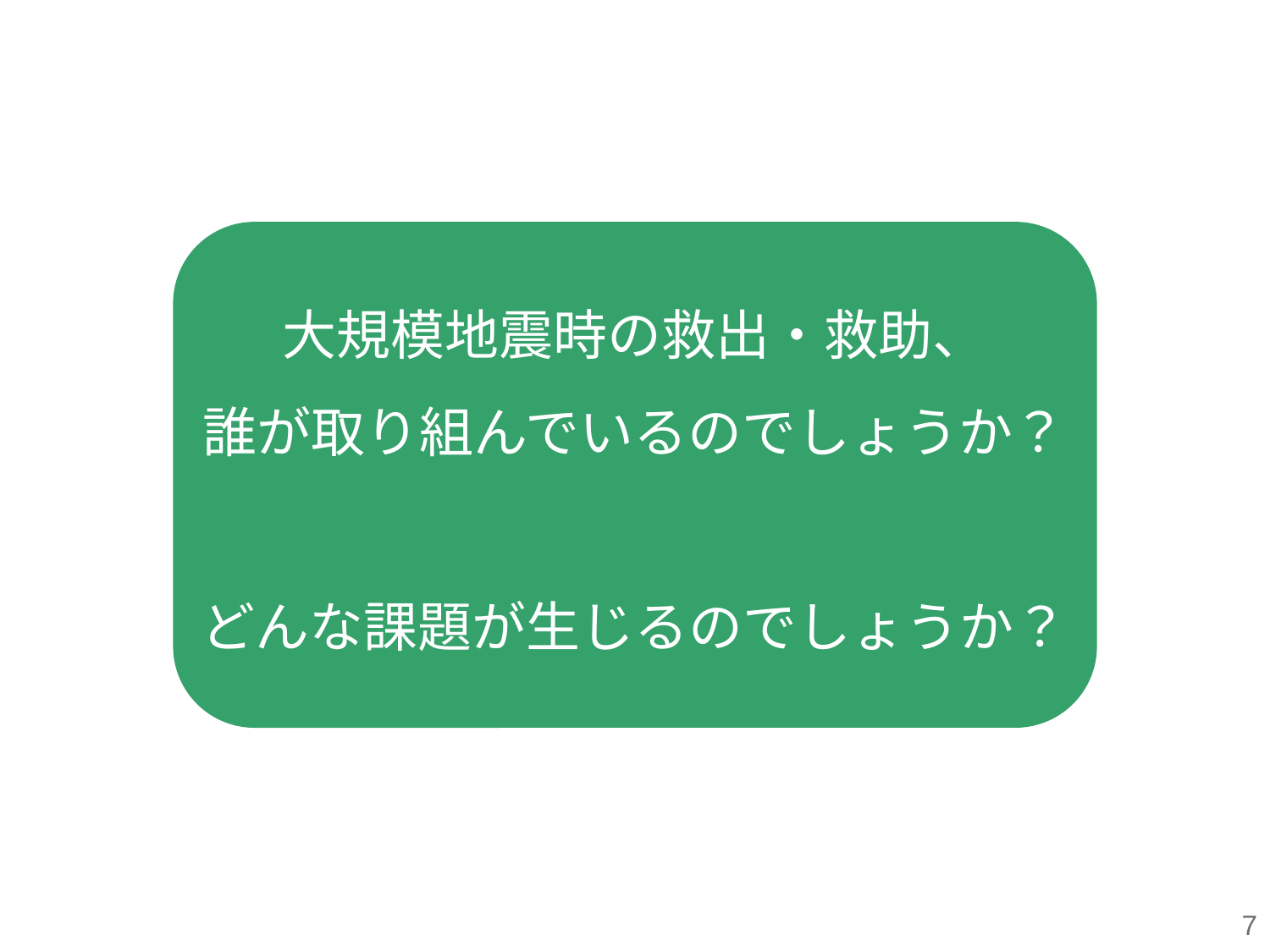

大規模地震時の救出・救助、
誰が取り組んでいるのでしょうか？
どんな課題が生じるのでしょうか？
7